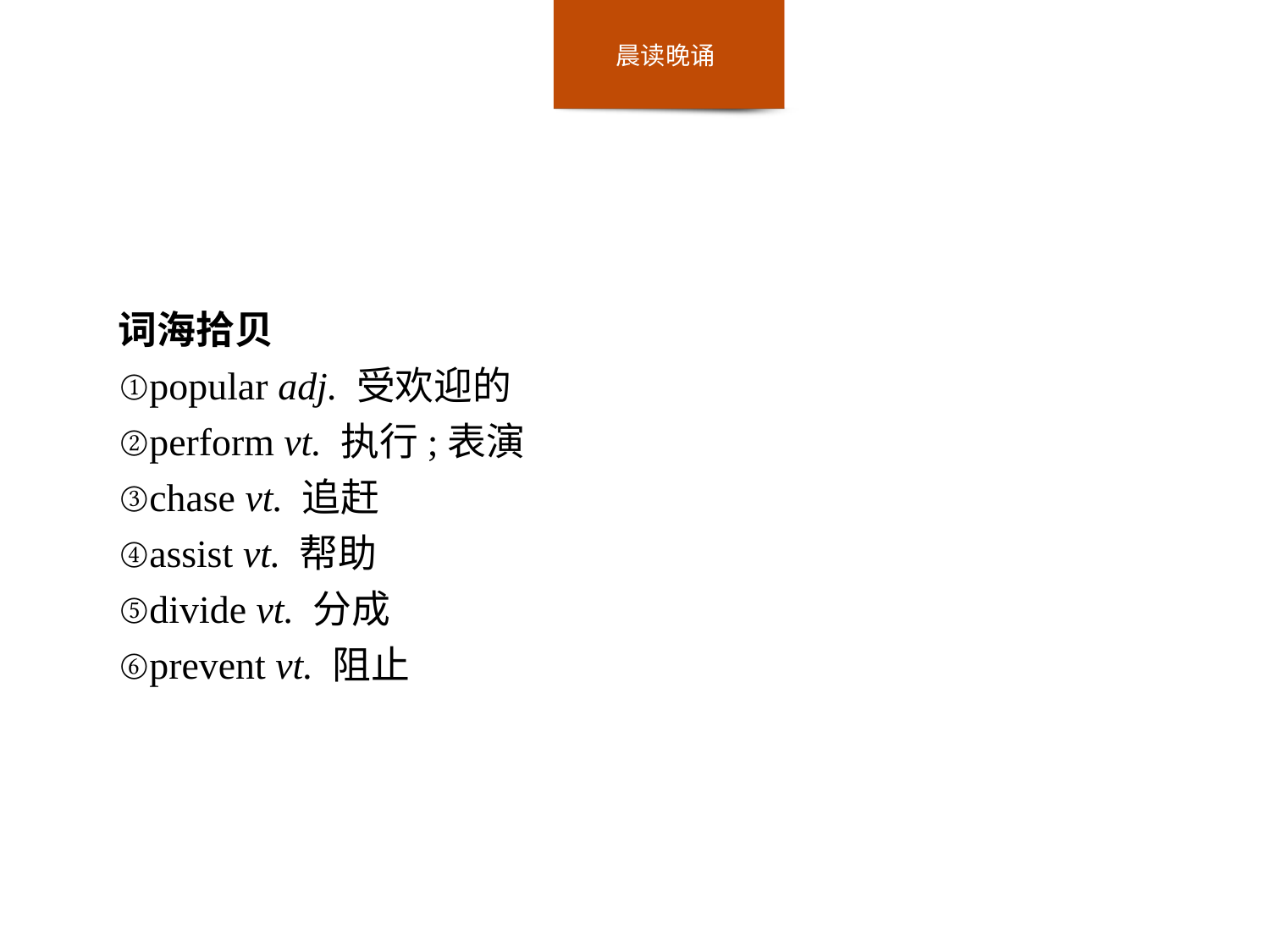

词海拾贝
①popular adj. 受欢迎的
②perform vt. 执行;表演
③chase vt. 追赶
④assist vt. 帮助
⑤divide vt. 分成
⑥prevent vt. 阻止